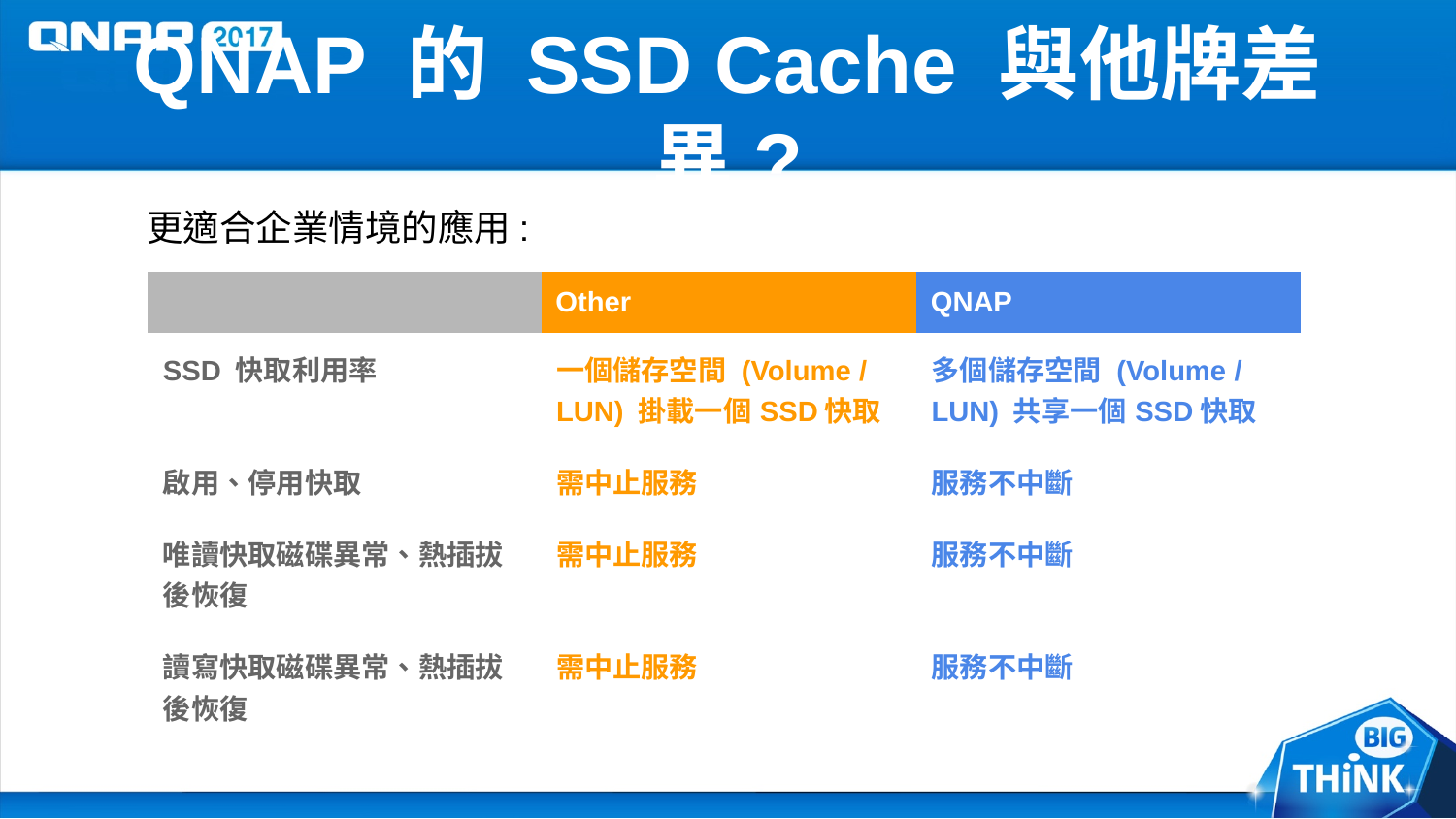

# QNAP 的 SSD Cache 與他牌差異?
更適合企業情境的應用:
|  | Other | QNAP |
| --- | --- | --- |
| SSD 快取利用率 | 一個儲存空間 (Volume / LUN) 掛載一個SSD快取 | 多個儲存空間 (Volume / LUN) 共享一個SSD快取 |
| 啟用、停用快取 | 需中止服務 | 服務不中斷 |
| 唯讀快取磁碟異常、熱插拔後恢復 | 需中止服務 | 服務不中斷 |
| 讀寫快取磁碟異常、熱插拔後恢復 | 需中止服務 | 服務不中斷 |